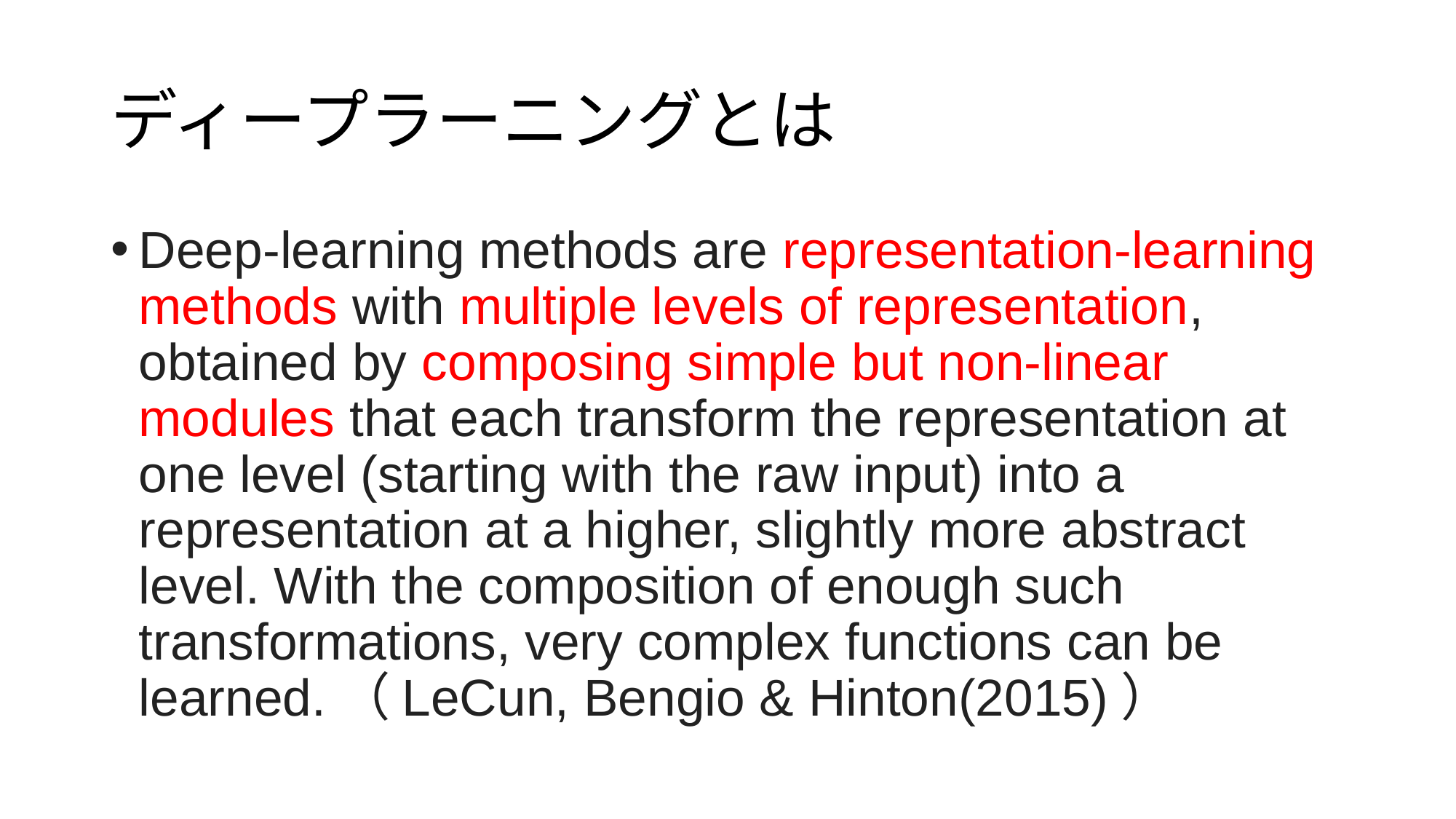

# ディープラーニングとは
Deep-learning methods are representation-learning methods with multiple levels of representation, obtained by composing simple but non-linear modules that each transform the representation at one level (starting with the raw input) into a representation at a higher, slightly more abstract level. With the composition of enough such transformations, very complex functions can be learned.（LeCun, Bengio & Hinton(2015)）